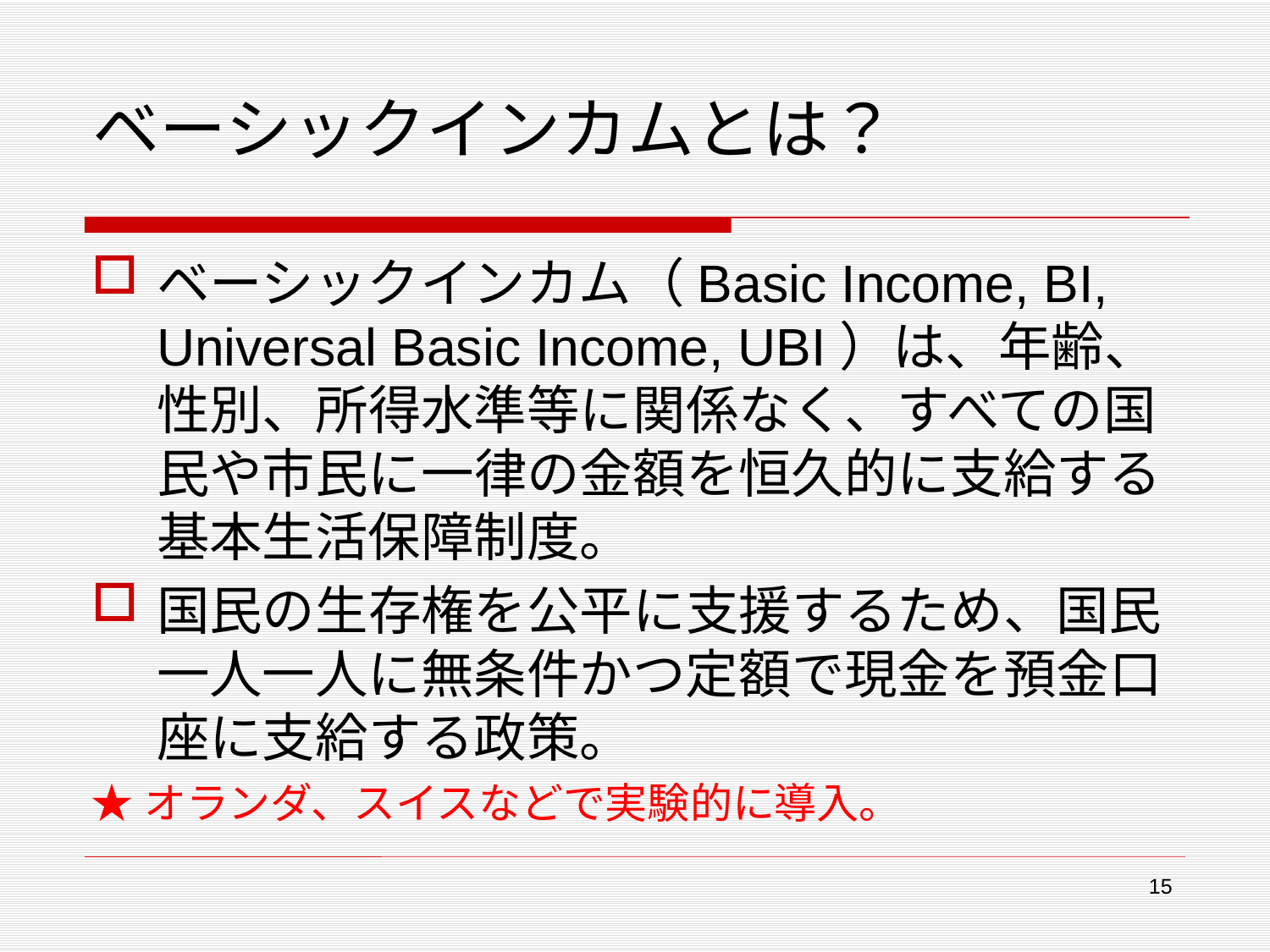

# ベーシックインカムとは？
ベーシックインカム（Basic Income, BI, Universal Basic Income, UBI）は、年齢、性別、所得水準等に関係なく、すべての国民や市民に一律の金額を恒久的に支給する基本生活保障制度。
国民の生存権を公平に支援するため、国民一人一人に無条件かつ定額で現金を預金口座に支給する政策。
★オランダ、スイスなどで実験的に導入。
15